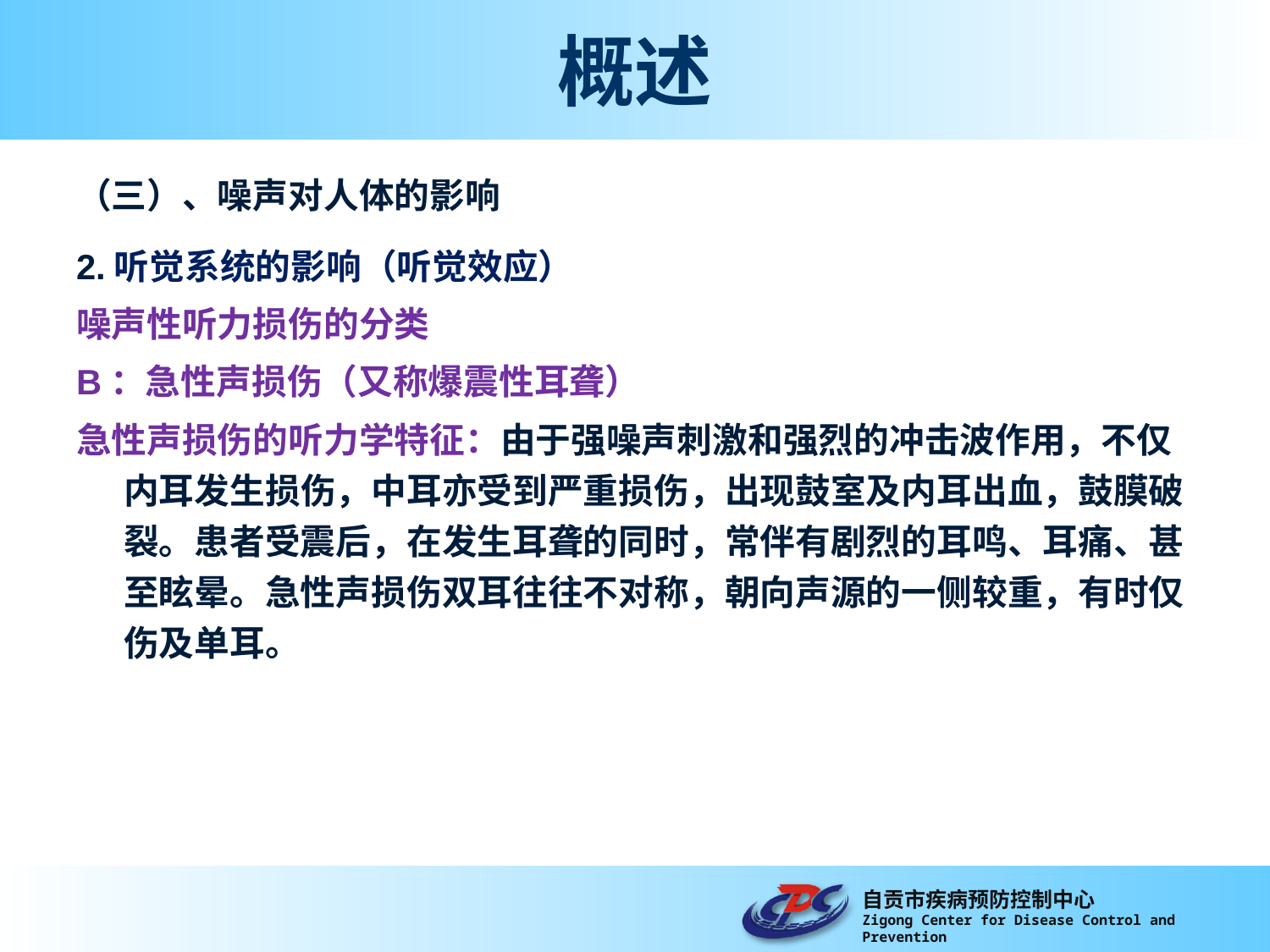

# 概述
（三）、噪声对人体的影响
2.听觉系统的影响（听觉效应）
噪声性听力损伤的分类
B：急性声损伤（又称爆震性耳聋）
急性声损伤的听力学特征：由于强噪声刺激和强烈的冲击波作用，不仅内耳发生损伤，中耳亦受到严重损伤，出现鼓室及内耳出血，鼓膜破裂。患者受震后，在发生耳聋的同时，常伴有剧烈的耳鸣、耳痛、甚至眩晕。急性声损伤双耳往往不对称，朝向声源的一侧较重，有时仅伤及单耳。

48